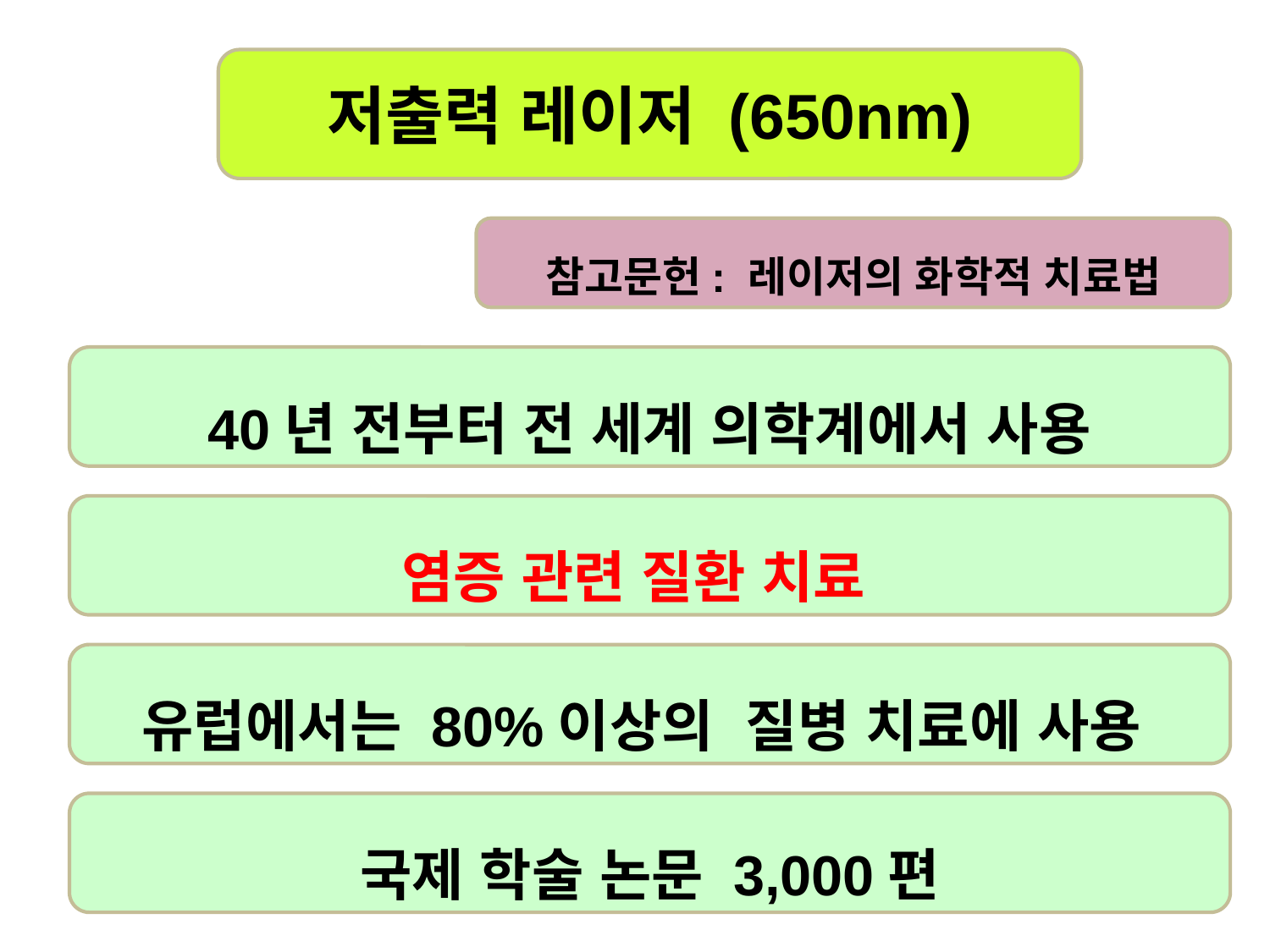

저출력 레이저 (650nm)
참고문헌: 레이저의 화학적 치료법
40년 전부터 전 세계 의학계에서 사용
염증 관련 질환 치료
유럽에서는 80%이상의  질병 치료에 사용
국제 학술 논문 3,000편